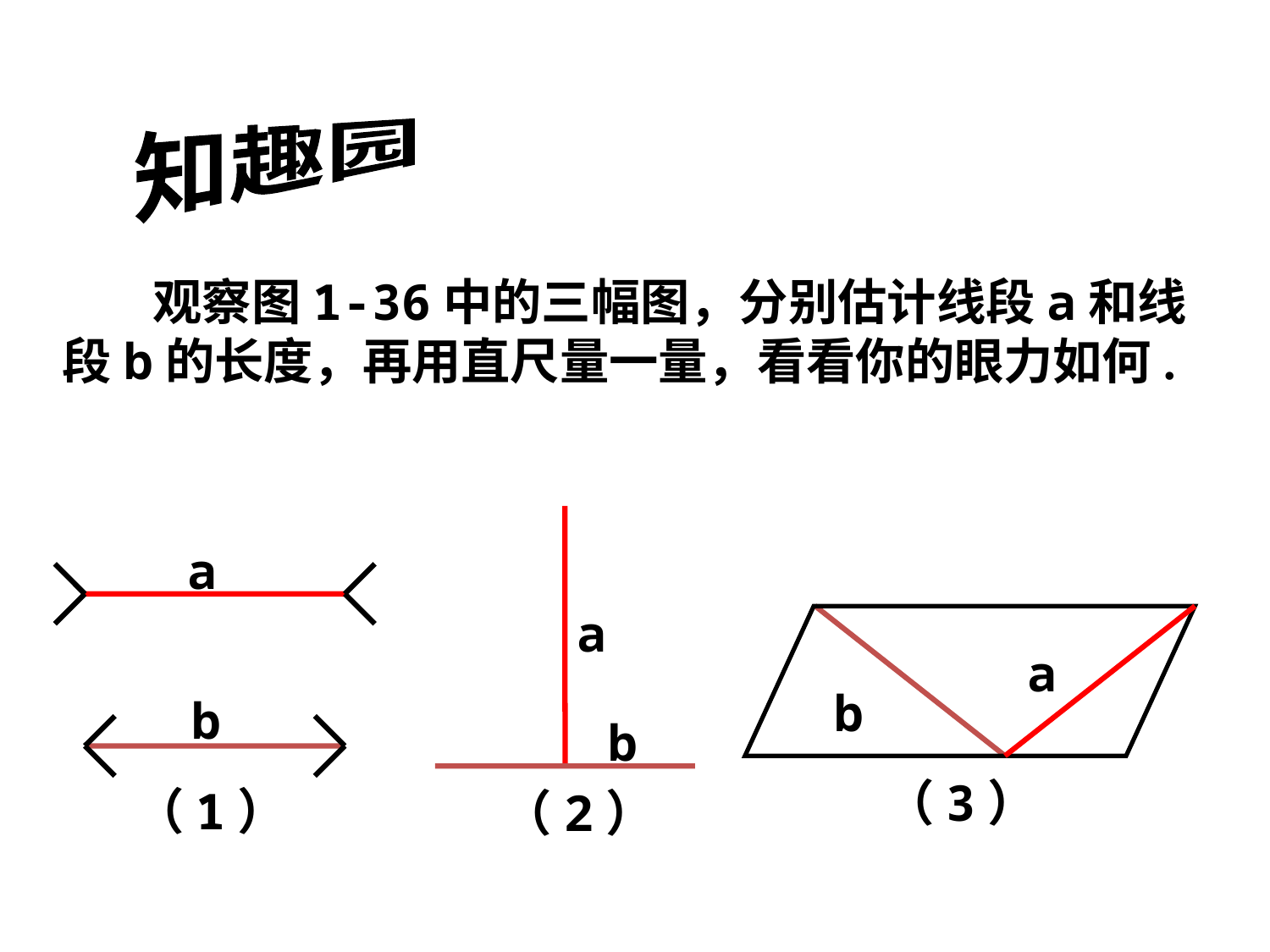

知趣园
       观察图1-36中的三幅图，分别估计线段a和线段b的长度，再用直尺量一量，看看你的眼力如何.

a

a

a
b
b
b

（3）

（1）
（2）